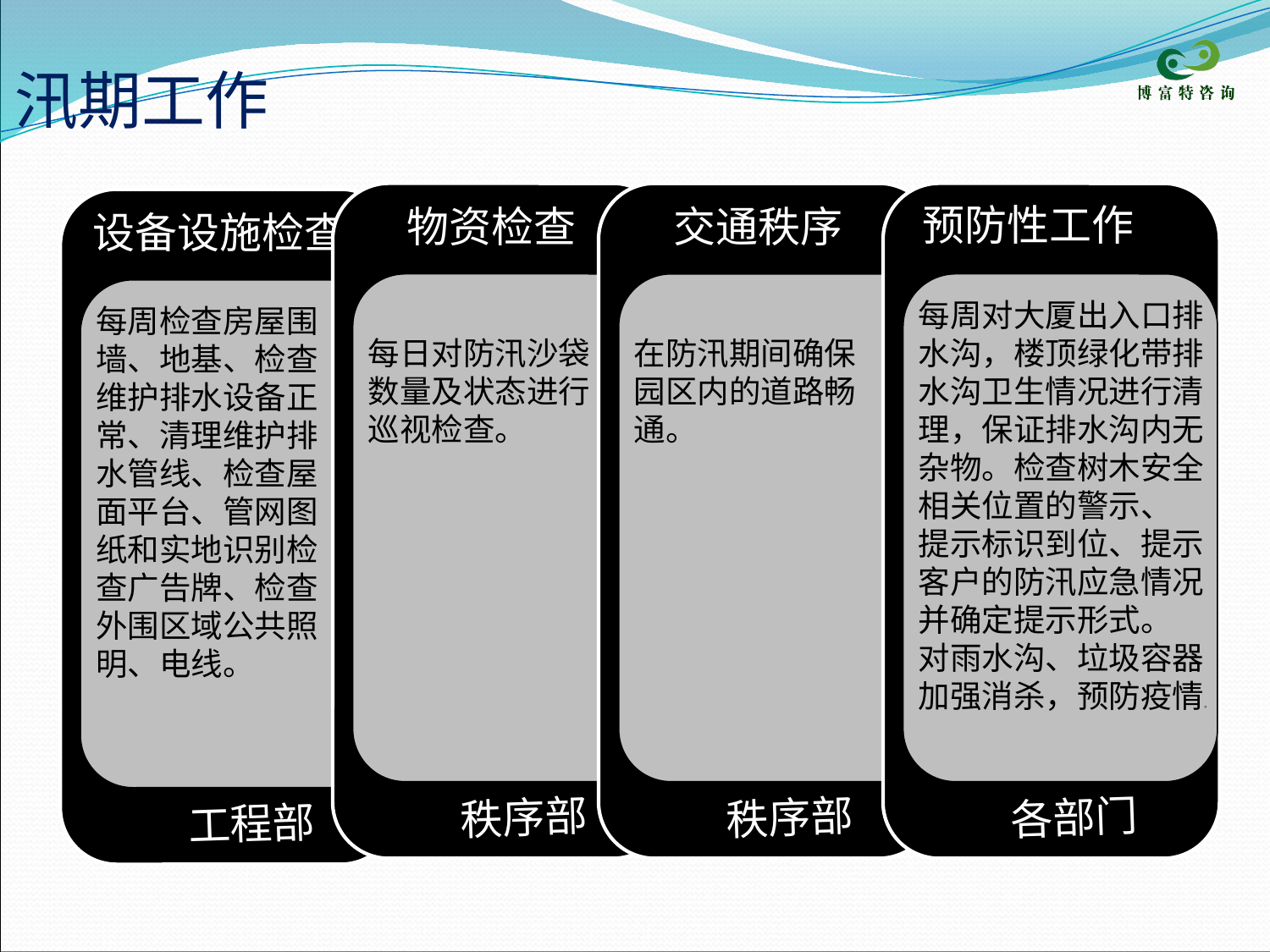

汛期工作
综合服务部
物资检查

每日对防汛沙袋
数量及状态进行
巡视检查。
秩序部
综合服务部
交通秩序

在防汛期间确保
园区内的道路畅
通。
秩序部
综合服务部
预防性工作
每周对大厦出入口排
水沟，楼顶绿化带排
水沟卫生情况进行清
理，保证排水沟内无
杂物。检查树木安全
相关位置的警示、
提示标识到位、提示
客户的防汛应急情况
并确定提示形式。
对雨水沟、垃圾容器
加强消杀，预防疫情。

各部门
综合服务部
设备设施检查
每周检查房屋围
墙、地基、检查
维护排水设备正
常、清理维护排
水管线、检查屋
面平台、管网图
纸和实地识别检
查广告牌、检查
外围区域公共照
明、电线。

工程部